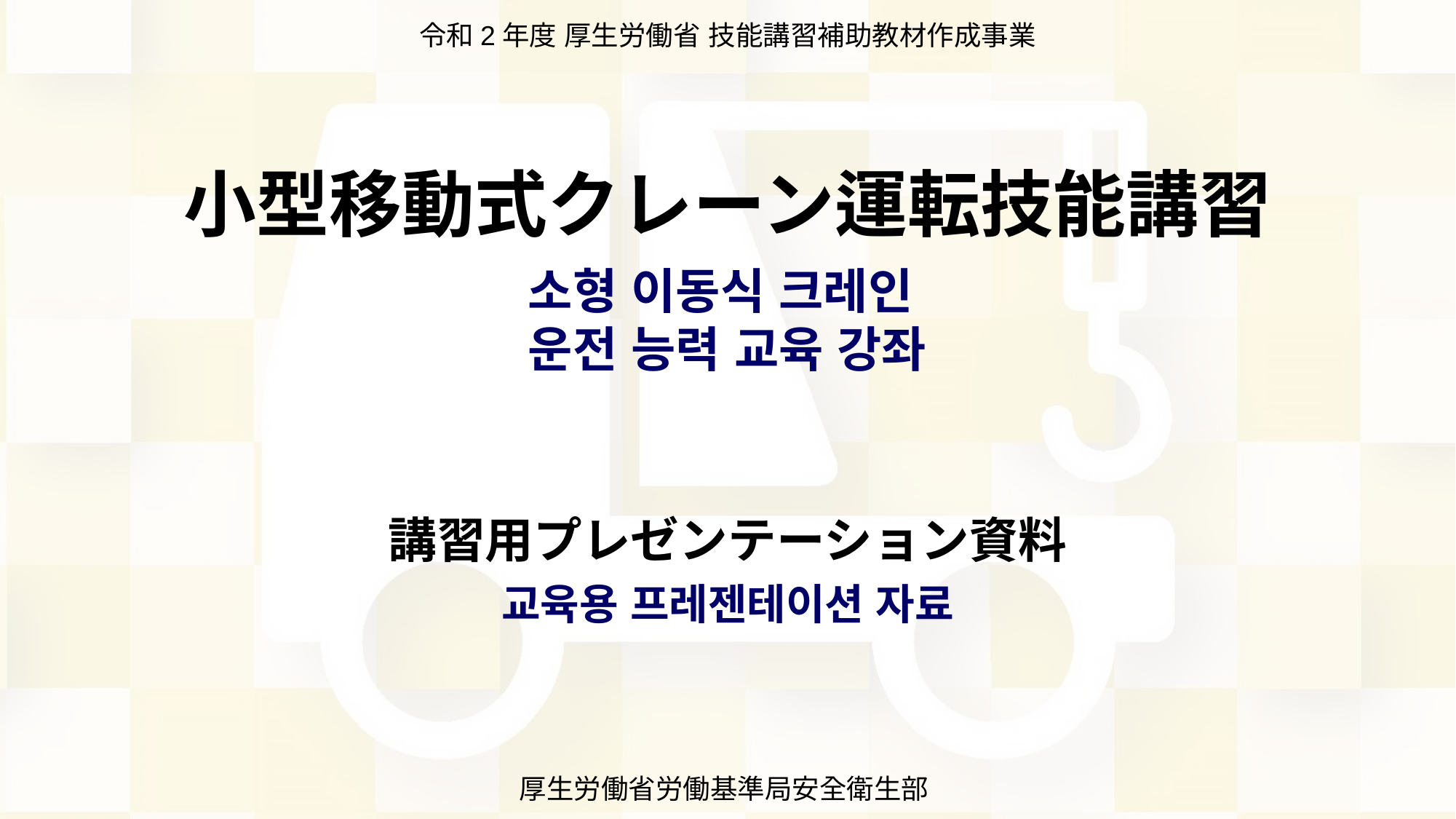

令和2年度 厚生労働省 技能講習補助教材作成事業
小型移動式クレーン運転技能講習
소형 이동식 크레인
운전 능력 교육 강좌
講習用プレゼンテーション資料
교육용 프레젠테이션 자료
厚生労働省労働基準局安全衛生部